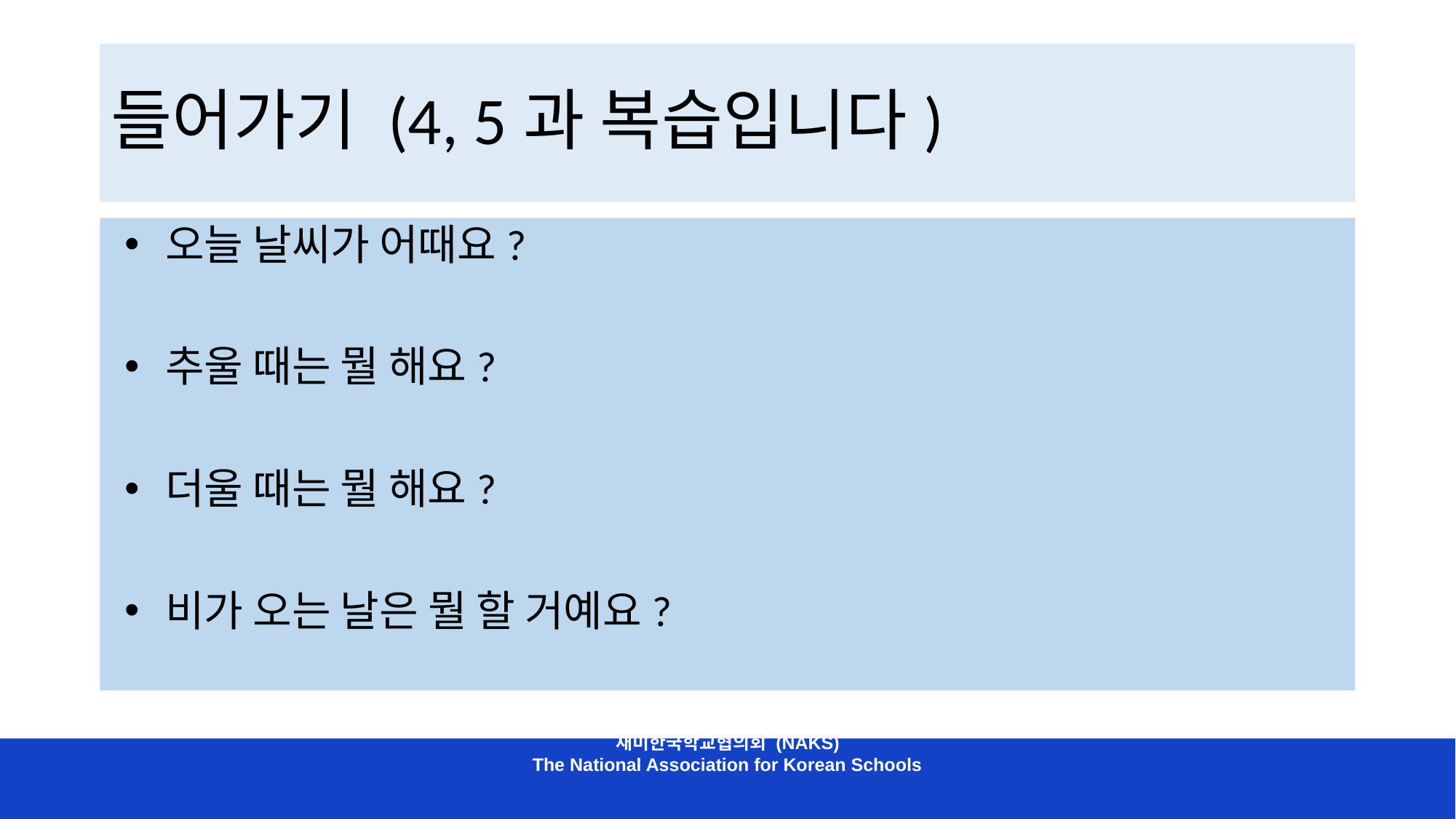

# 들어가기 (4, 5과 복습입니다)
오늘 날씨가 어때요?

추울 때는 뭘 해요?

더울 때는 뭘 해요?

비가 오는 날은 뭘 할 거예요?

재미한국학교협의회 (NAKS)
The National Association for Korean Schools